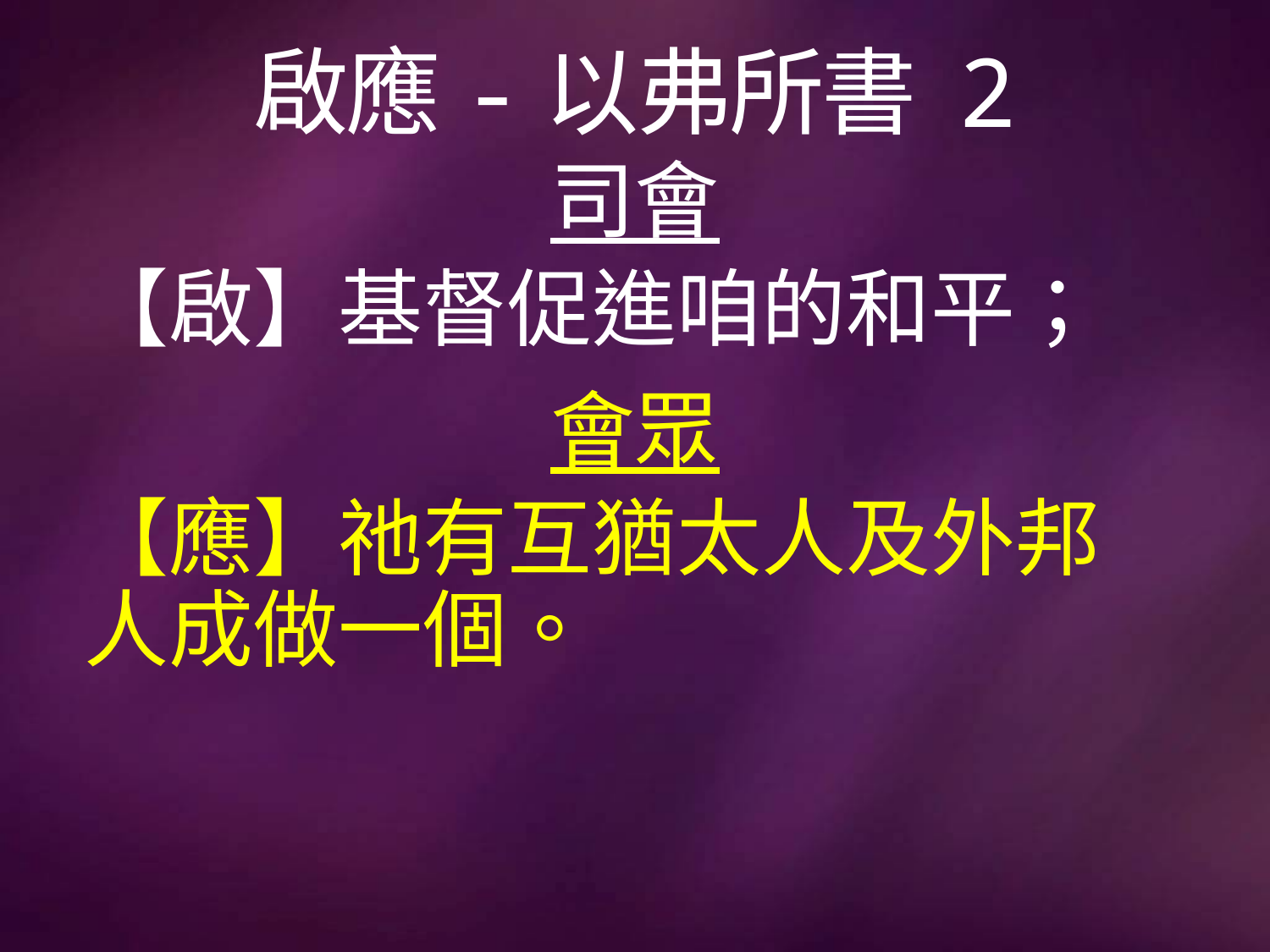

# 啟應-以弗所書 2
司會
【啟】基督促進咱的和平；

會眾
【應】祂有互猶太人及外邦人成做一個。